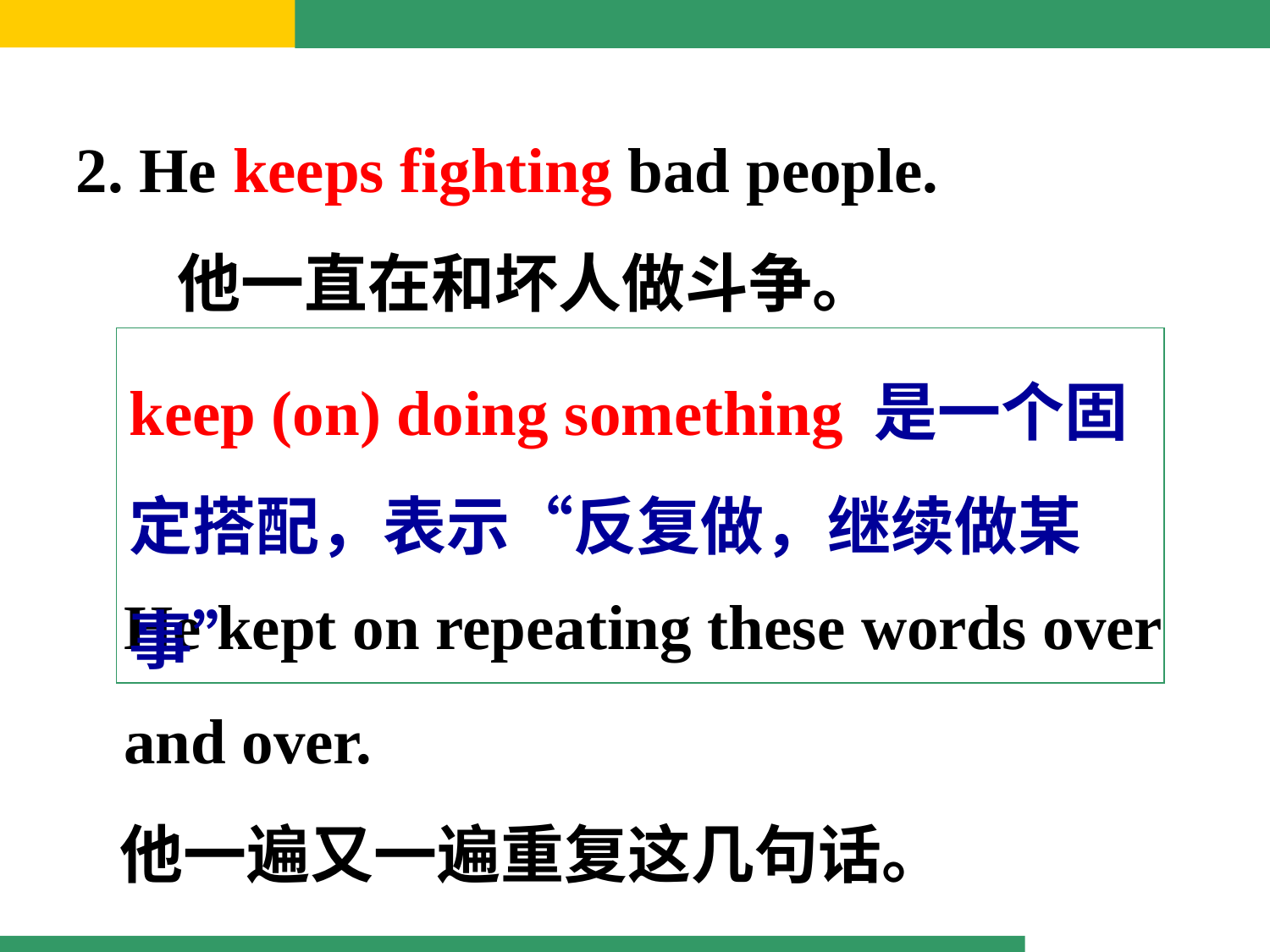

2. He keeps fighting bad people.
      他一直在和坏人做斗争。

   He kept on repeating these words over and over.
  他一遍又一遍重复这几句话。
keep (on) doing something 是一个固定搭配，表示“反复做，继续做某事”